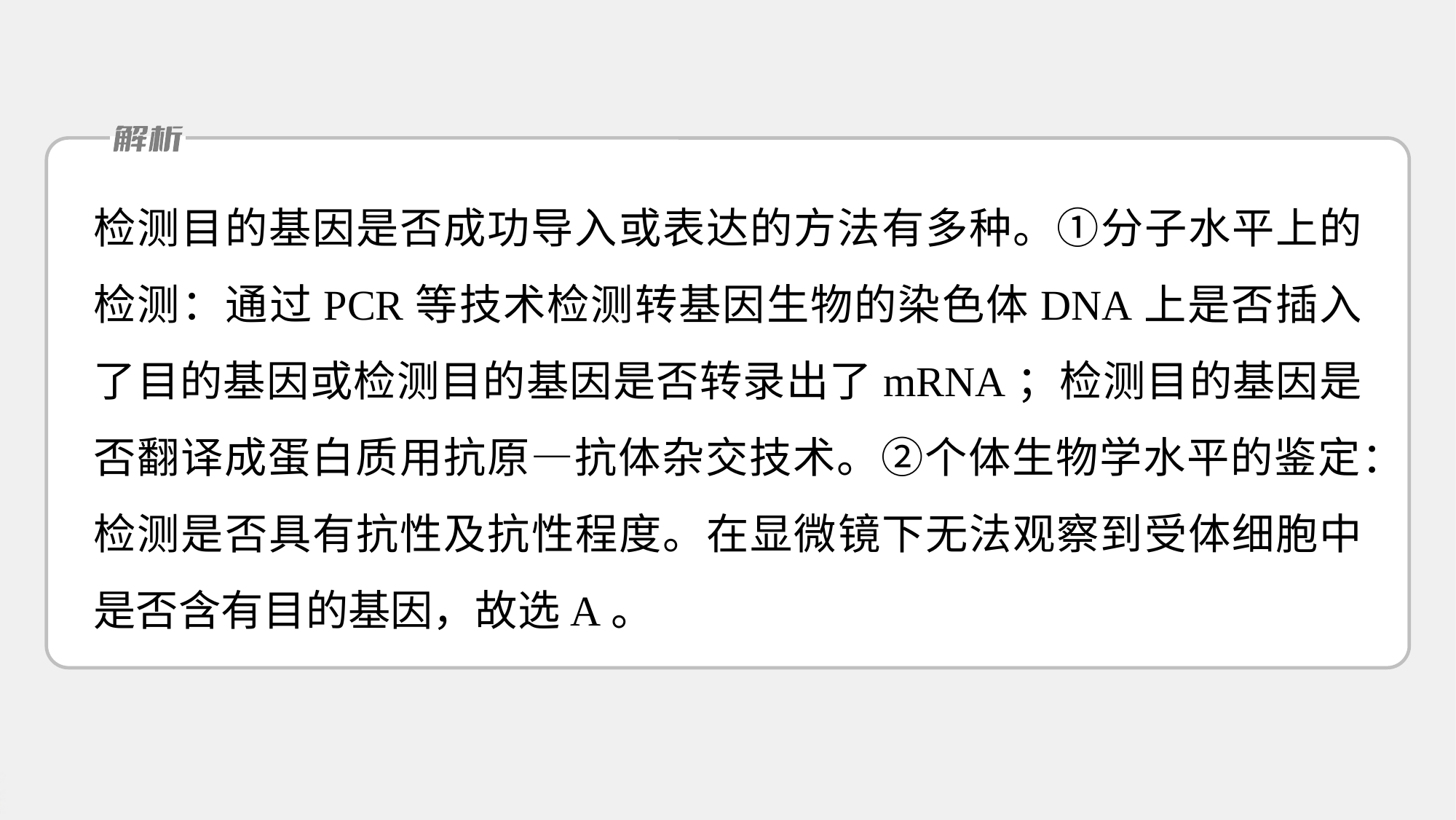

检测目的基因是否成功导入或表达的方法有多种。①分子水平上的检测：通过PCR等技术检测转基因生物的染色体DNA上是否插入了目的基因或检测目的基因是否转录出了mRNA；检测目的基因是否翻译成蛋白质用抗原—抗体杂交技术。②个体生物学水平的鉴定：检测是否具有抗性及抗性程度。在显微镜下无法观察到受体细胞中是否含有目的基因，故选A。